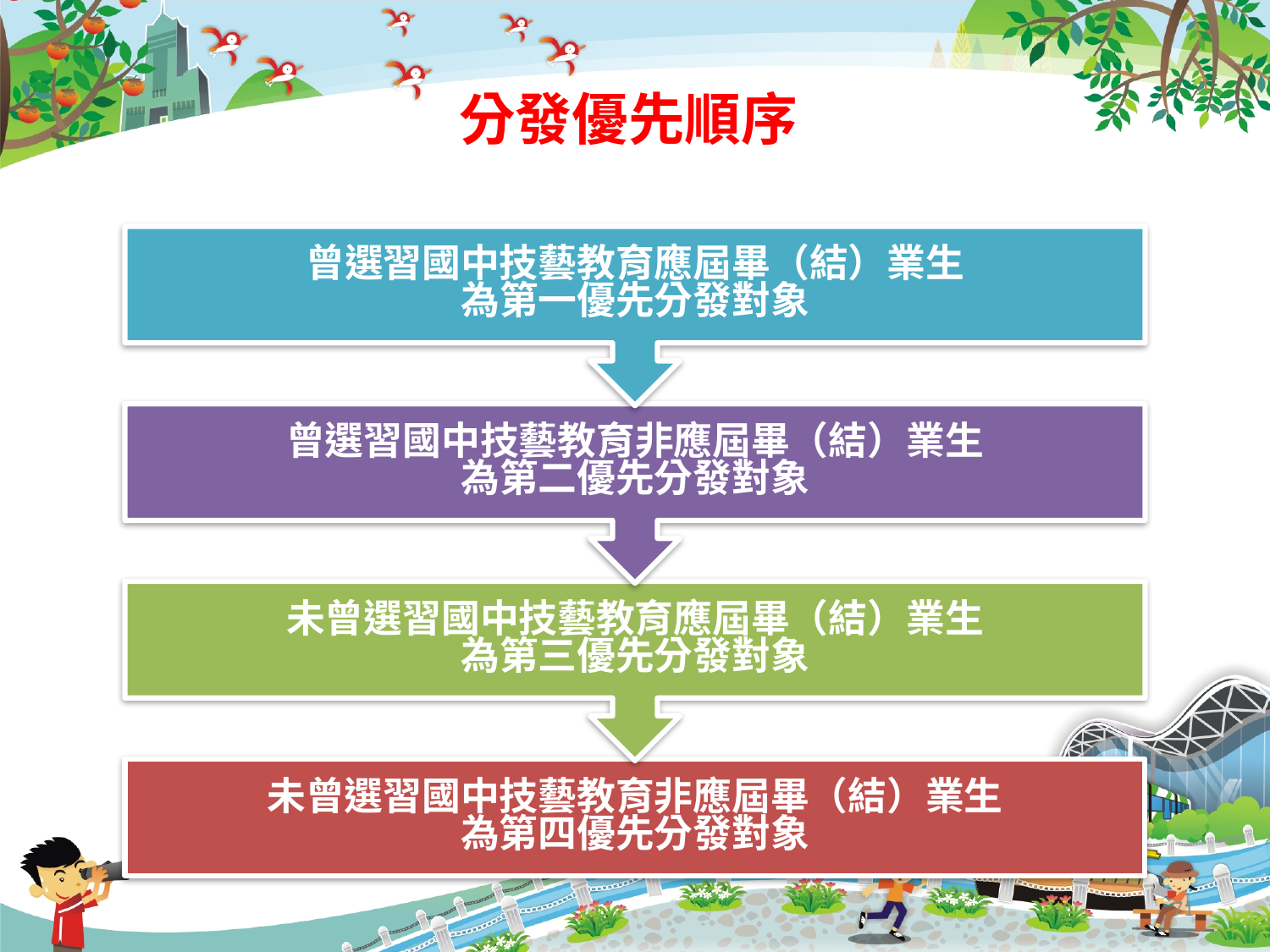

# 分發優先順序
未曾選習國中技藝教育非應屆畢（結）業生
為第四優先分發對象
未曾選習國中技藝教育應屆畢（結）業生
為第三優先分發對象
曾選習國中技藝教育非應屆畢（結）業生
為第二優先分發對象
曾選習國中技藝教育應屆畢（結）業生
為第一優先分發對象
71